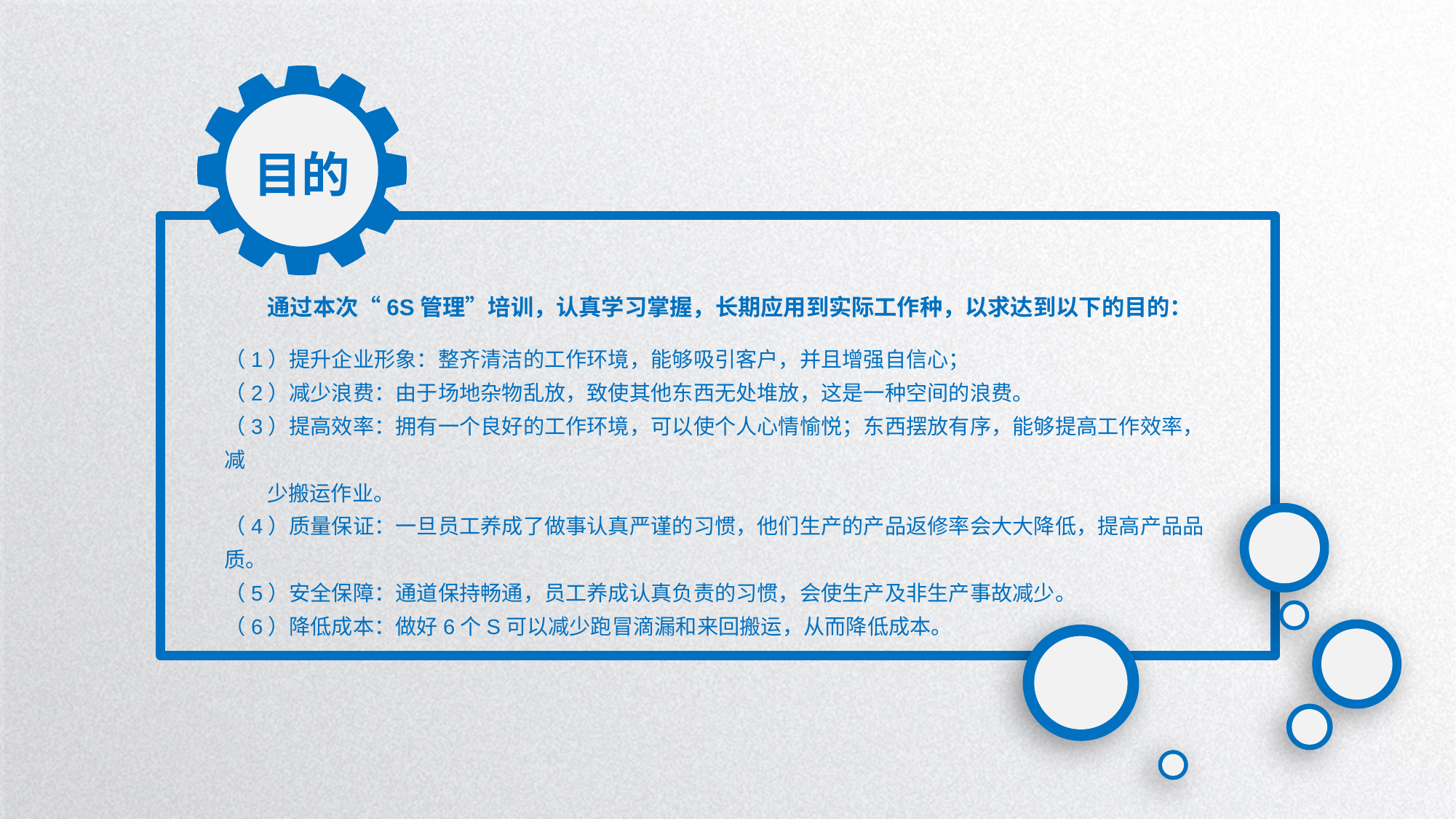

目的

        通过本次“6S管理”培训，认真学习掌握，长期应用到实际工作种，以求达到以下的目的：
（1）提升企业形象：整齐清洁的工作环境，能够吸引客户，并且增强自信心；
（2）减少浪费：由于场地杂物乱放，致使其他东西无处堆放，这是一种空间的浪费。
（3）提高效率：拥有一个良好的工作环境，可以使个人心情愉悦；东西摆放有序，能够提高工作效率，减
         少搬运作业。
（4）质量保证：一旦员工养成了做事认真严谨的习惯，他们生产的产品返修率会大大降低，提高产品品质。
（5）安全保障：通道保持畅通，员工养成认真负责的习惯，会使生产及非生产事故减少。
（6）降低成本：做好6个S可以减少跑冒滴漏和来回搬运，从而降低成本。